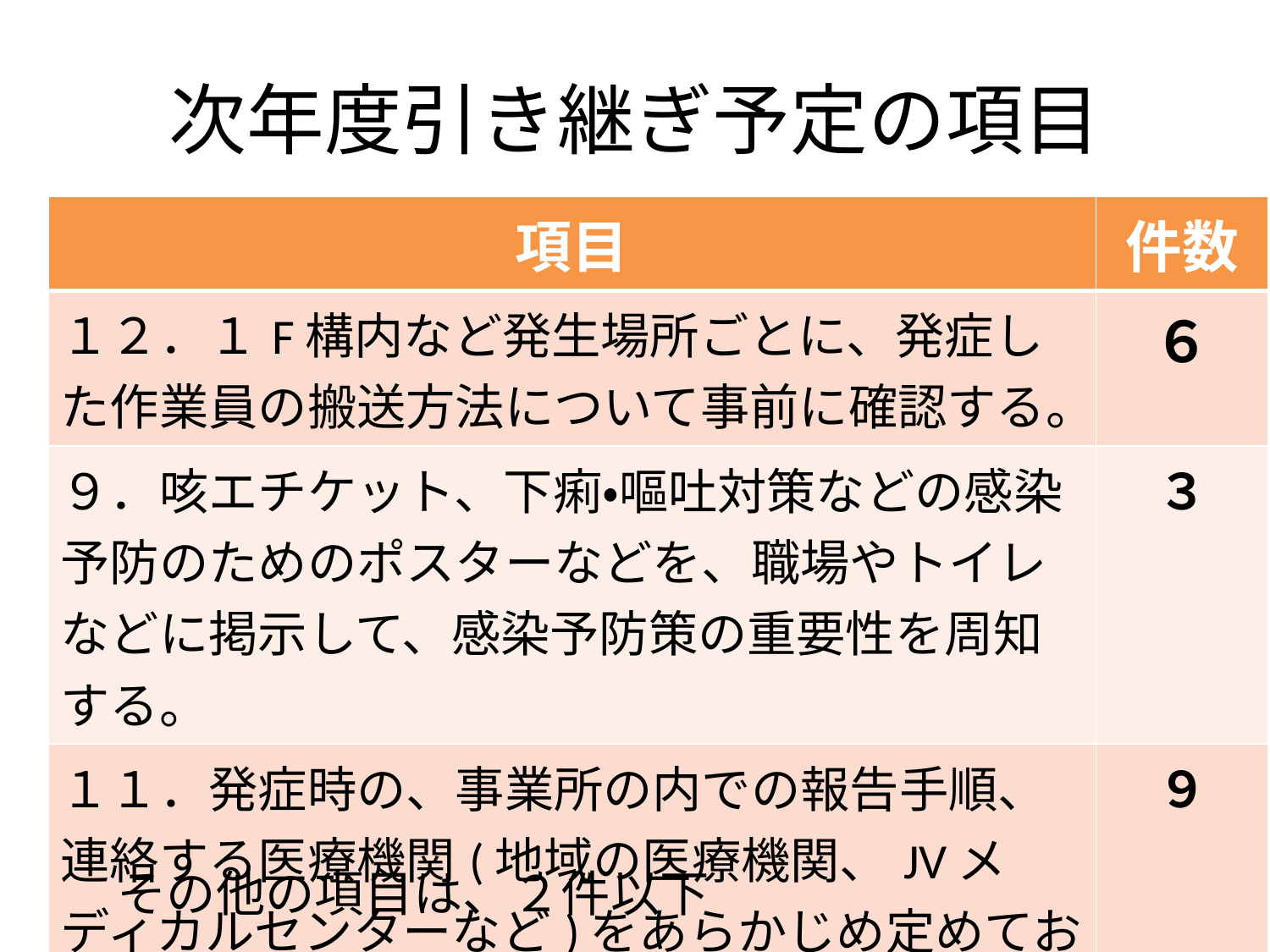

# 次年度引き継ぎ予定の項目
| 項目 | 件数 |
| --- | --- |
| １２．１F構内など発生場所ごとに、発症した作業員の搬送方法について事前に確認する。 | ６ |
| ９．咳エチケット、下痢・嘔吐対策などの感染予防のためのポスターなどを、職場やトイレなどに掲示して、感染予防策の重要性を周知する。 | ３ |
| １１．発症時の、事業所の内での報告手順、連絡する医療機関(地域の医療機関、JVメディカルセンターなど)をあらかじめ定めておく。 | ９ |
その他の項目は、２件以下